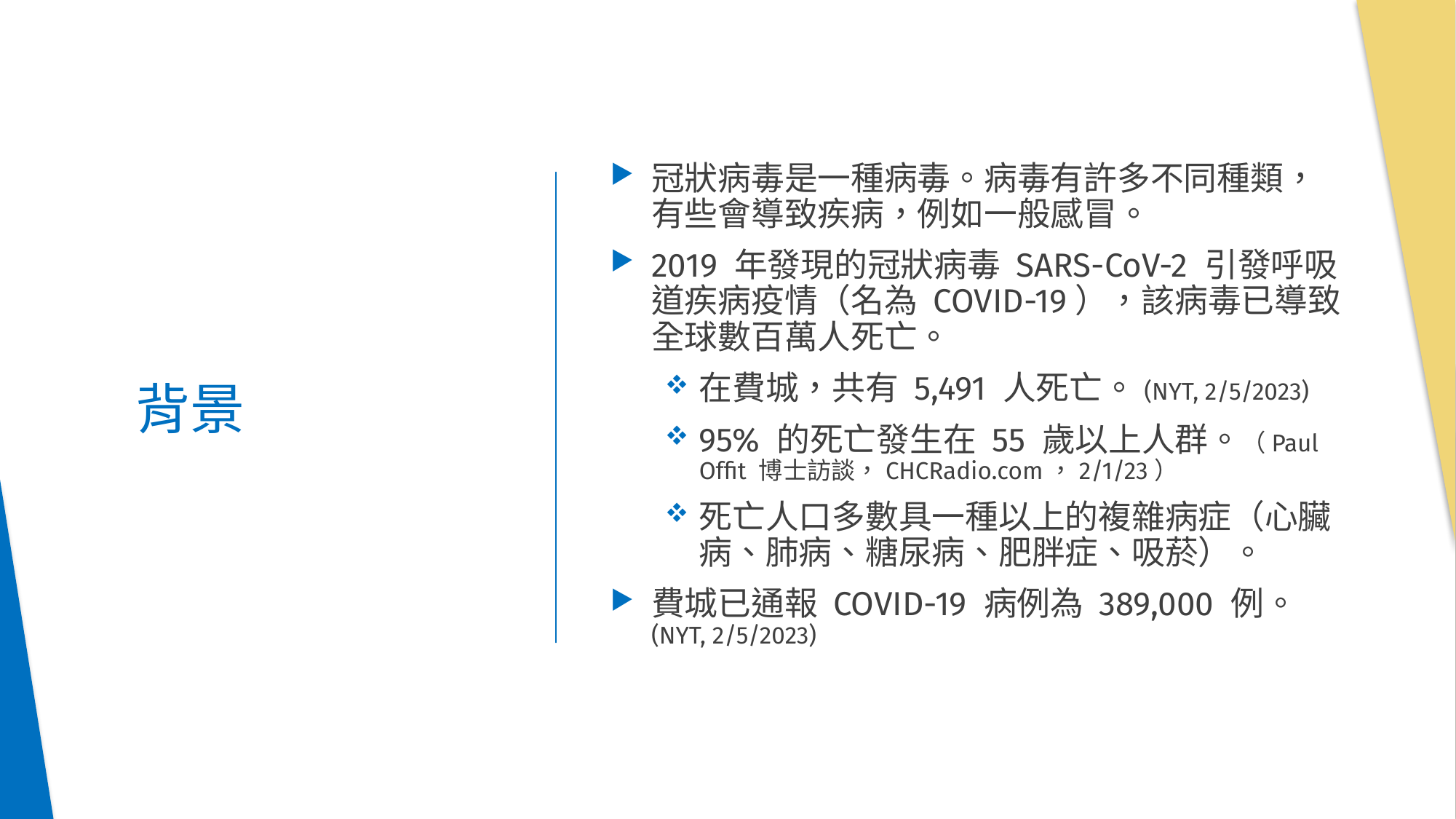

冠狀病毒是一種病毒。病毒有許多不同種類，有些會導致疾病，例如一般感冒。
2019 年發現的冠狀病毒 SARS-CoV-2 引發呼吸道疾病疫情（名為 COVID-19），該病毒已導致全球數百萬人死亡。
在費城，共有 5,491 人死亡。(NYT, 2/5/2023)
95% 的死亡發生在 55 歲以上人群。（Paul Offit 博士訪談，CHCRadio.com，2/1/23）
死亡人口多數具一種以上的複雜病症（心臟病、肺病、糖尿病、肥胖症、吸菸）。
費城已通報 COVID-19 病例為 389,000 例。(NYT, 2/5/2023)

# 背景